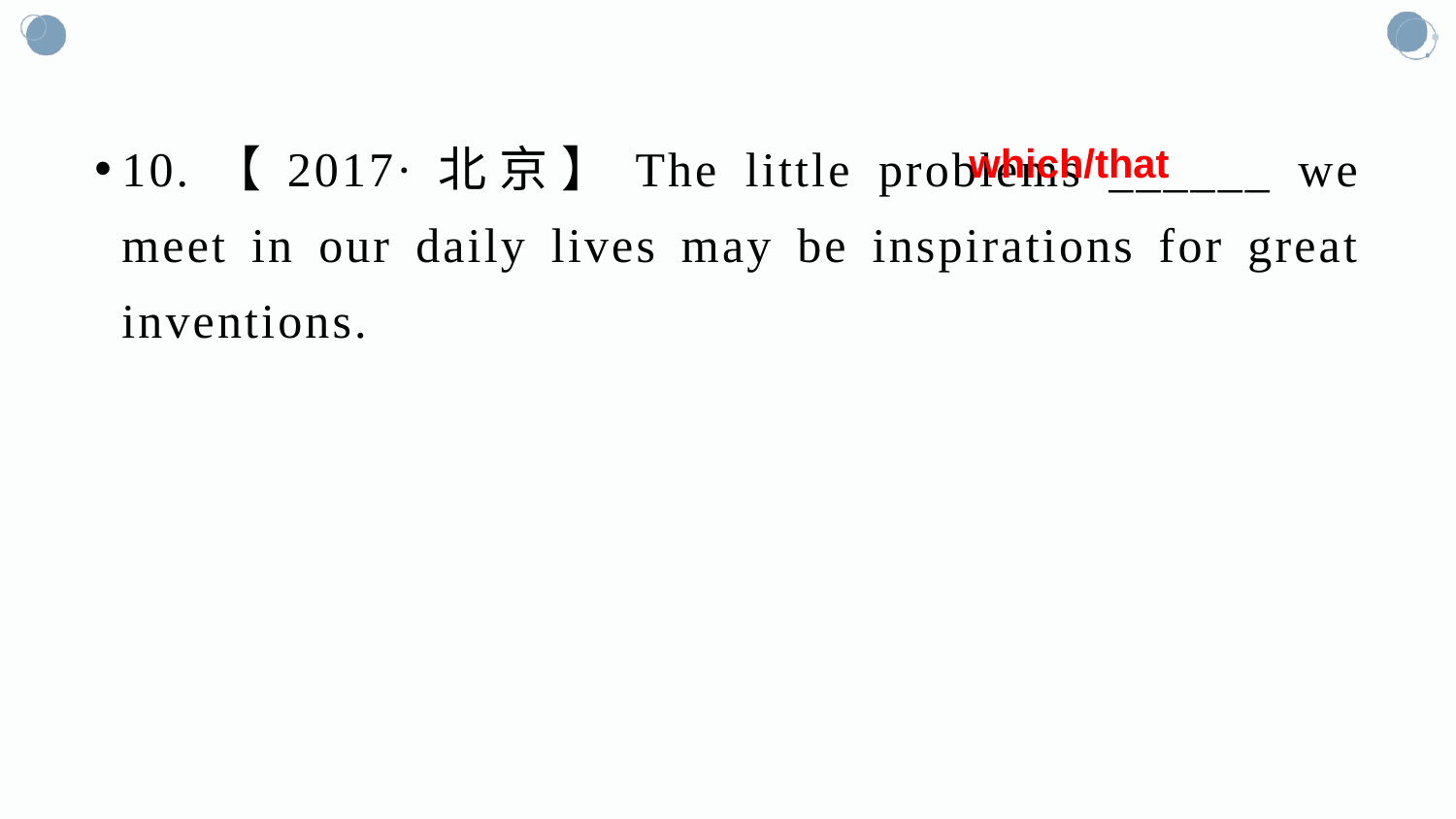

#
10.【2017·北京】The little problems ______ we meet in our daily lives may be inspirations for great inventions.
which/that